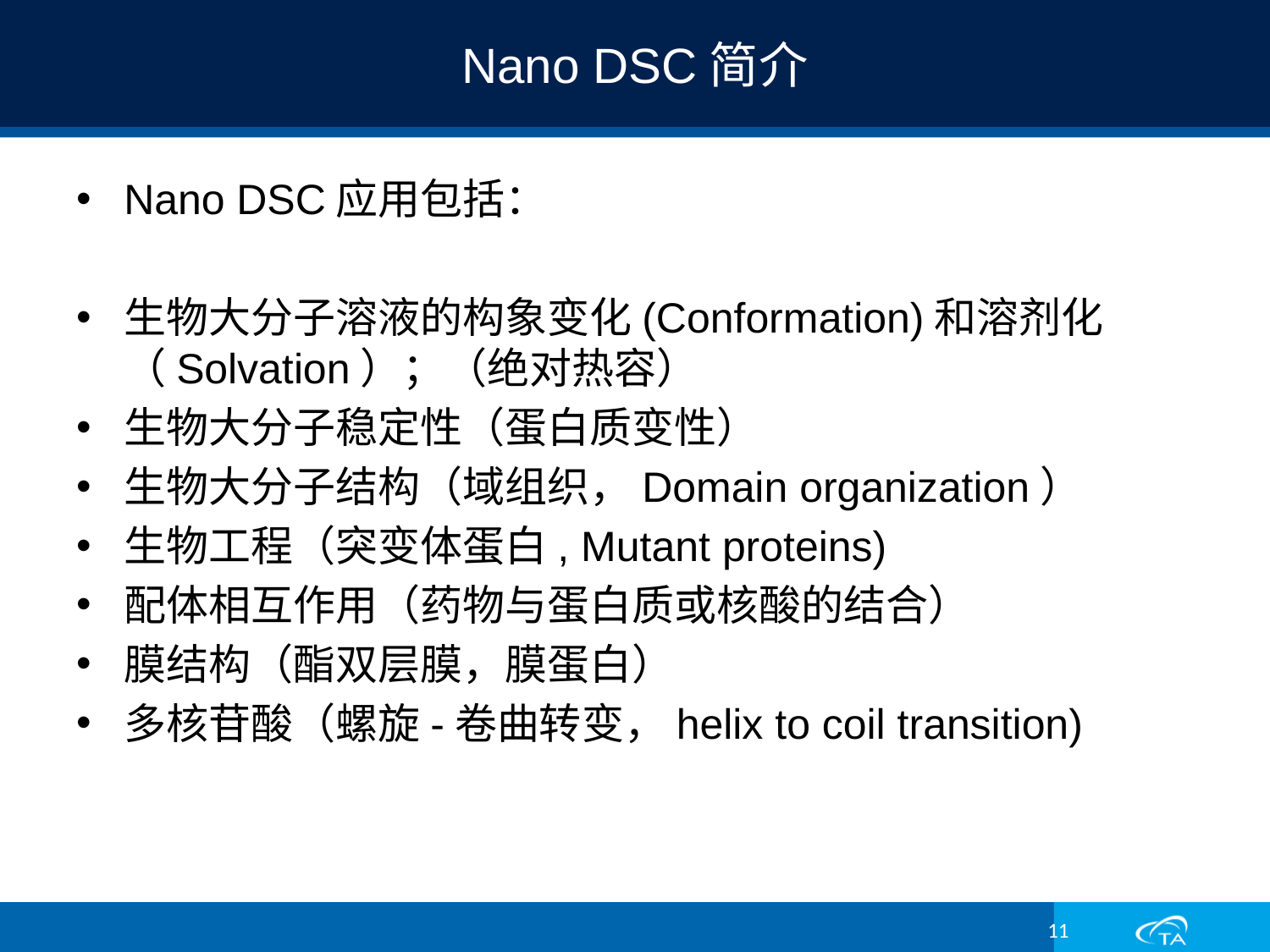

# Nano DSC简介
Nano DSC应用包括：

生物大分子溶液的构象变化(Conformation)和溶剂化（Solvation）；（绝对热容）
生物大分子稳定性（蛋白质变性）
生物大分子结构（域组织，Domain organization）
生物工程（突变体蛋白, Mutant proteins)
配体相互作用（药物与蛋白质或核酸的结合）
膜结构（酯双层膜，膜蛋白）
多核苷酸（螺旋-卷曲转变，helix to coil transition)

11